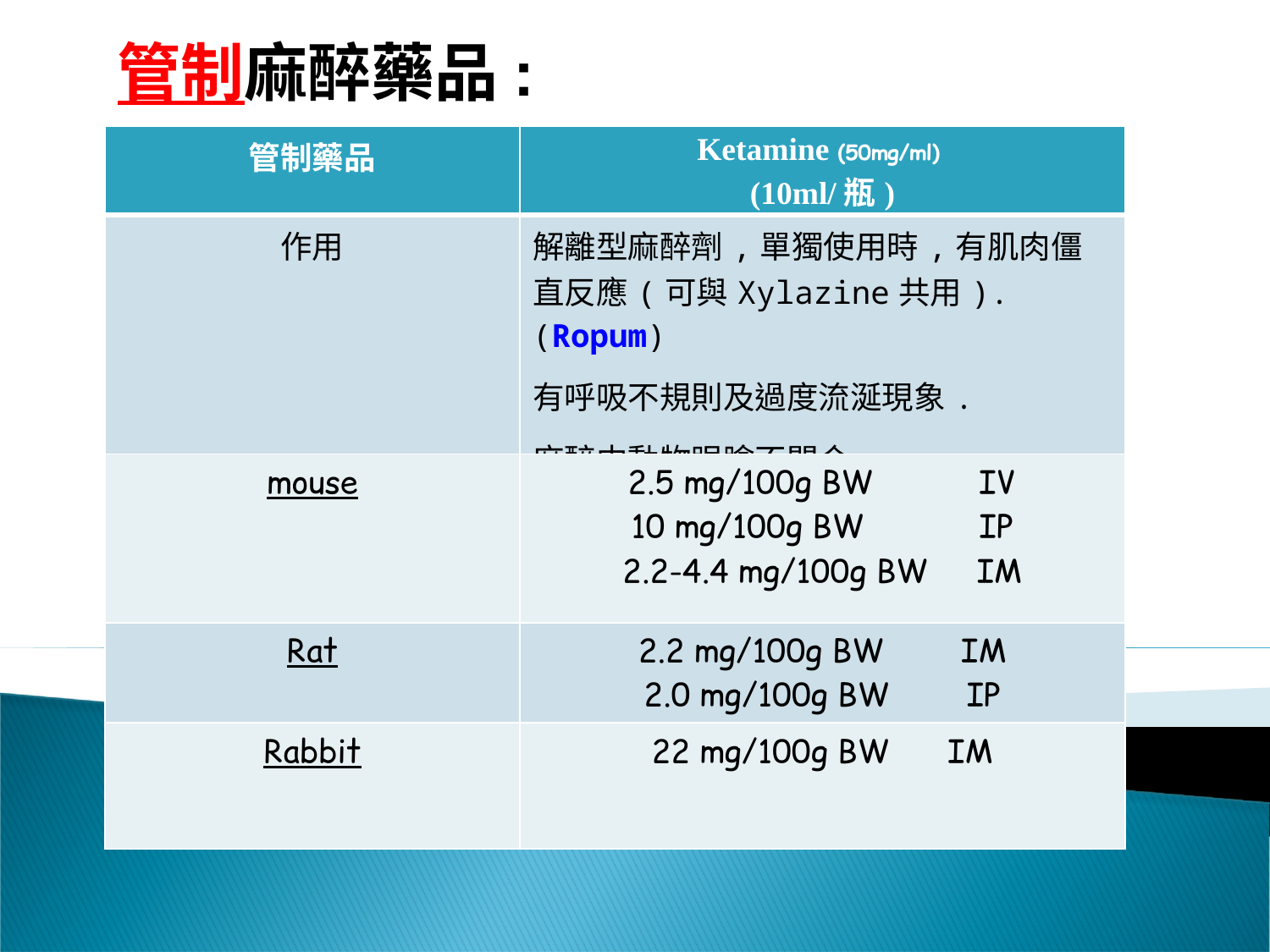

管制麻醉藥品:
| 管制藥品 | Ketamine (50mg/ml) (10ml/瓶) |
| --- | --- |
| 作用 | 解離型麻醉劑,單獨使用時,有肌肉僵直反應(可與Xylazine共用).(Ropum) 有呼吸不規則及過度流涎現象. 麻醉中動物眼瞼不閉合 |
| mouse | 2.5 mg/100g BW IV 10 mg/100g BW IP 2.2-4.4 mg/100g BW IM |
| Rat | 2.2 mg/100g BW IM 2.0 mg/100g BW IP |
| Rabbit | 22 mg/100g BW IM |